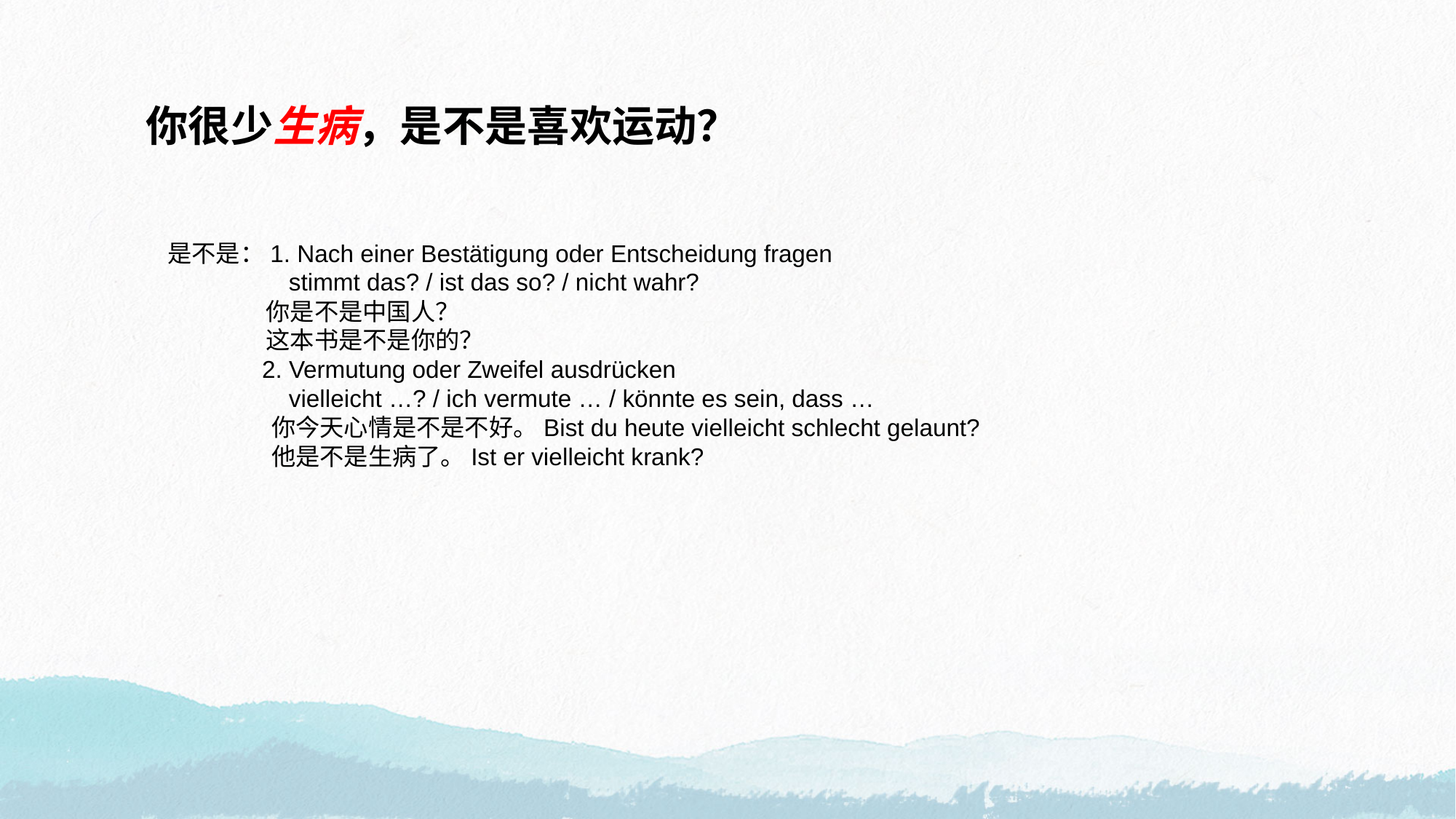

你很少生病，是不是喜欢运动？
是不是：1. Nach einer Bestätigung oder Entscheidung fragen
                  stimmt das? / ist das so? / nicht wahr?
                 你是不是中国人？
                 这本书是不是你的？
              2. Vermutung oder Zweifel ausdrücken
                  vielleicht …? / ich vermute … / könnte es sein, dass …
                  你今天心情是不是不好。Bist du heute vielleicht schlecht gelaunt?
                  他是不是生病了。Ist er vielleicht krank?